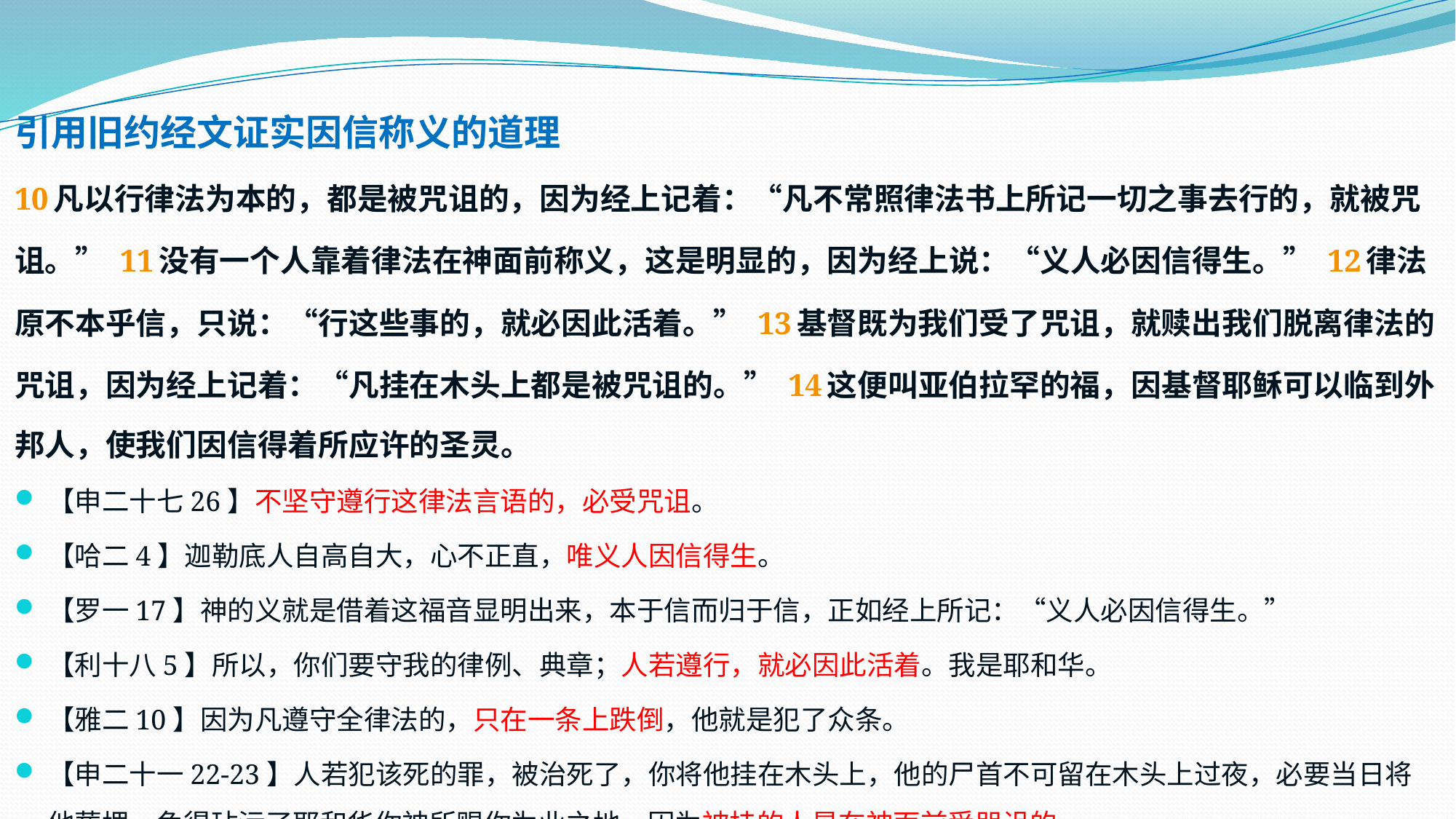

引用旧约经文证实因信称义的道理
10 凡以行律法为本的，都是被咒诅的，因为经上记着：“凡不常照律法书上所记一切之事去行的，就被咒诅。” 11 没有一个人靠着律法在神面前称义，这是明显的，因为经上说：“义人必因信得生。” 12 律法原不本乎信，只说：“行这些事的，就必因此活着。” 13 基督既为我们受了咒诅，就赎出我们脱离律法的咒诅，因为经上记着：“凡挂在木头上都是被咒诅的。” 14 这便叫亚伯拉罕的福，因基督耶稣可以临到外邦人，使我们因信得着所应许的圣灵。
【申二十七26】不坚守遵行这律法言语的，必受咒诅。
【哈二4】迦勒底人自高自大，心不正直，唯义人因信得生。
【罗一17】神的义就是借着这福音显明出来，本于信而归于信，正如经上所记：“义人必因信得生。”
【利十八5】所以，你们要守我的律例、典章；人若遵行，就必因此活着。我是耶和华。
【雅二10】因为凡遵守全律法的，只在一条上跌倒，他就是犯了众条。
【申二十一22-23】人若犯该死的罪，被治死了，你将他挂在木头上，他的尸首不可留在木头上过夜，必要当日将他葬埋，免得玷污了耶和华你神所赐你为业之地，因为被挂的人是在神面前受咒诅的。